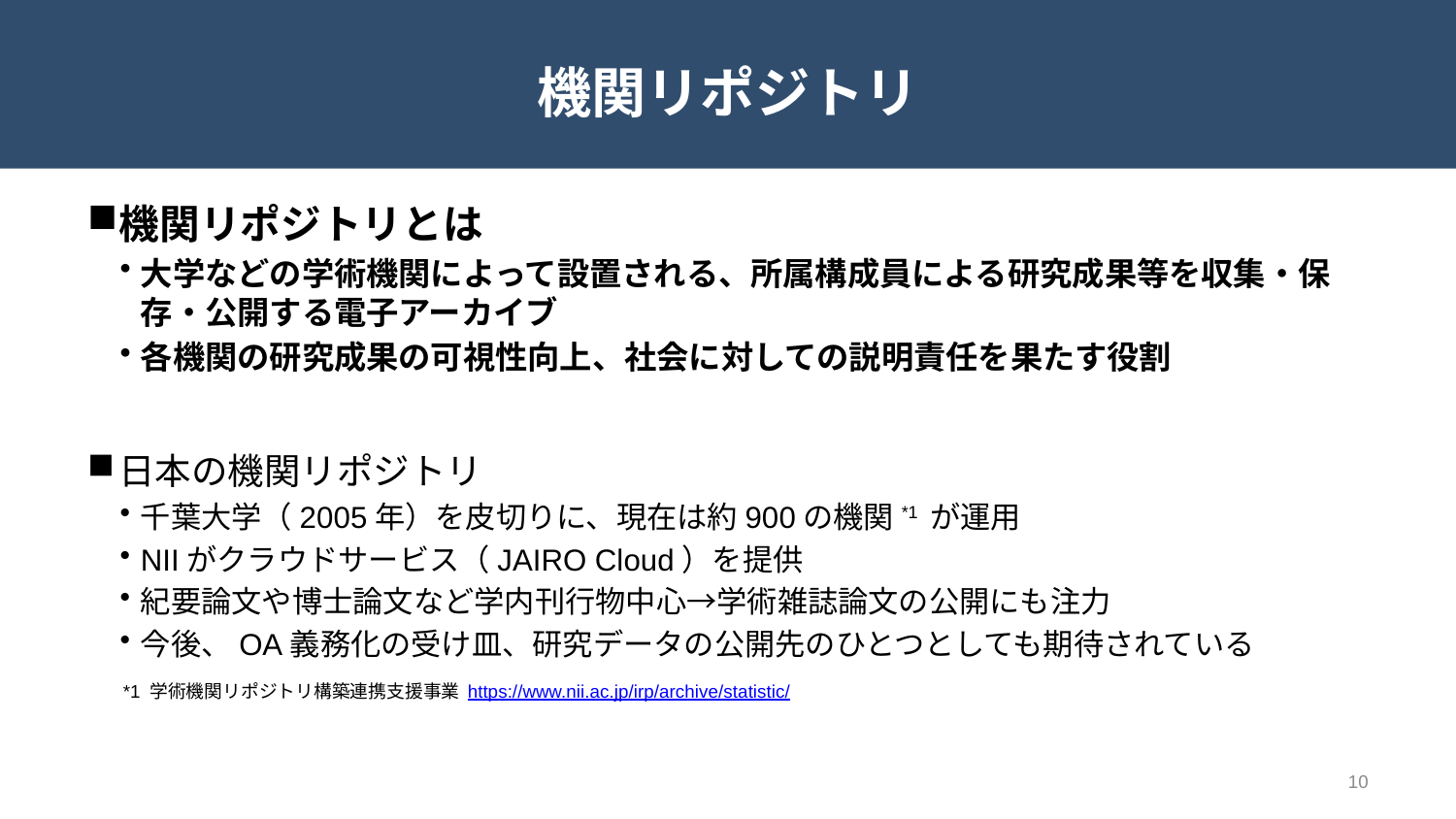

# 機関リポジトリ
機関リポジトリとは
大学などの学術機関によって設置される、所属構成員による研究成果等を収集・保存・公開する電子アーカイブ
各機関の研究成果の可視性向上、社会に対しての説明責任を果たす役割

日本の機関リポジトリ
千葉大学（2005年）を皮切りに、現在は約900の機関*1 が運用
NIIがクラウドサービス（JAIRO Cloud）を提供
紀要論文や博士論文など学内刊行物中心→学術雑誌論文の公開にも注力
今後、OA義務化の受け皿、研究データの公開先のひとつとしても期待されている
*1 学術機関リポジトリ構築連携支援事業 https://www.nii.ac.jp/irp/archive/statistic/
10